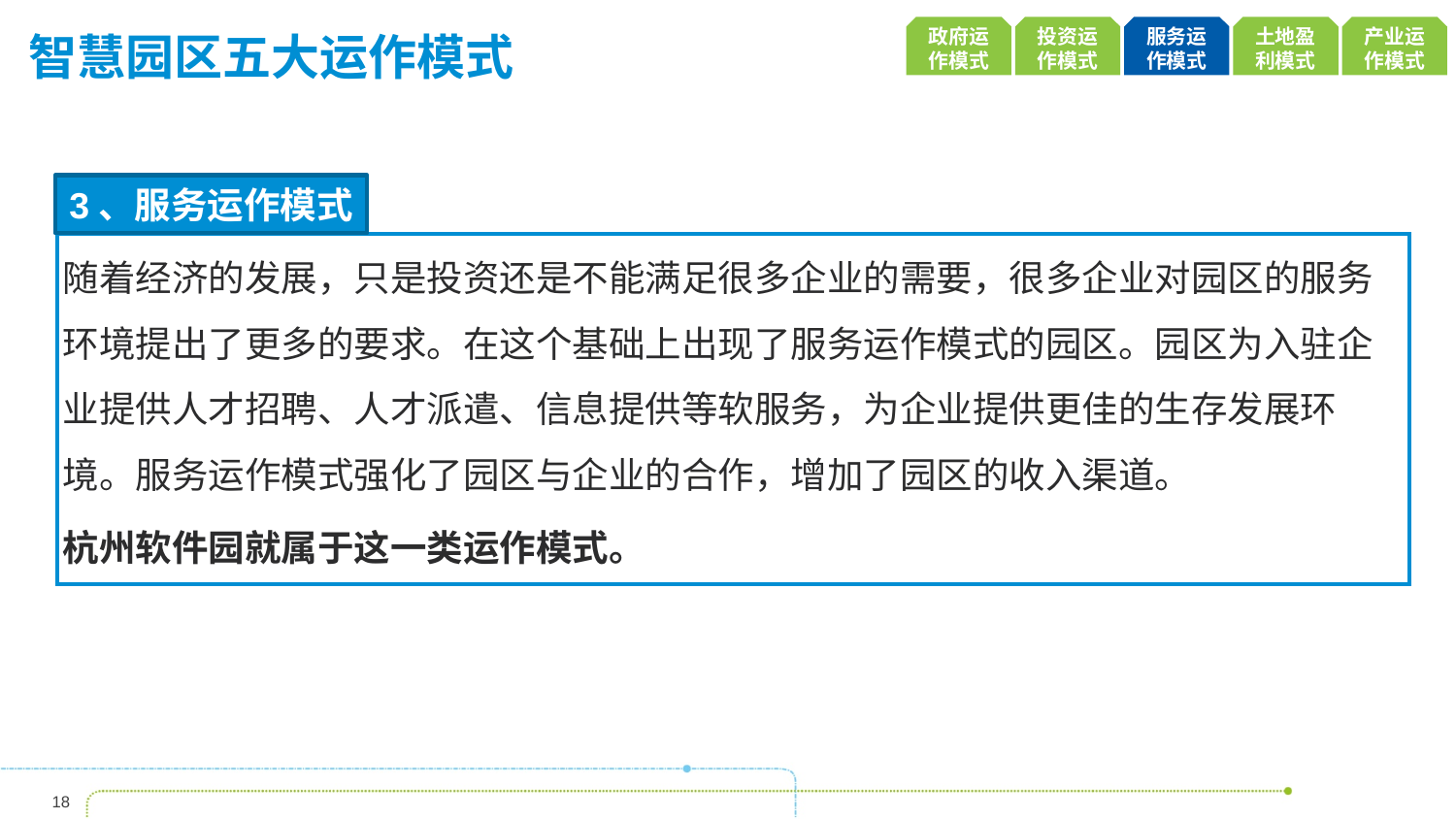

政府运作模式
投资运作模式
服务运作模式
土地盈利模式
产业运作模式
# 智慧园区五大运作模式
3、服务运作模式
随着经济的发展，只是投资还是不能满足很多企业的需要，很多企业对园区的服务环境提出了更多的要求。在这个基础上出现了服务运作模式的园区。园区为入驻企业提供人才招聘、人才派遣、信息提供等软服务，为企业提供更佳的生存发展环境。服务运作模式强化了园区与企业的合作，增加了园区的收入渠道。
杭州软件园就属于这一类运作模式。